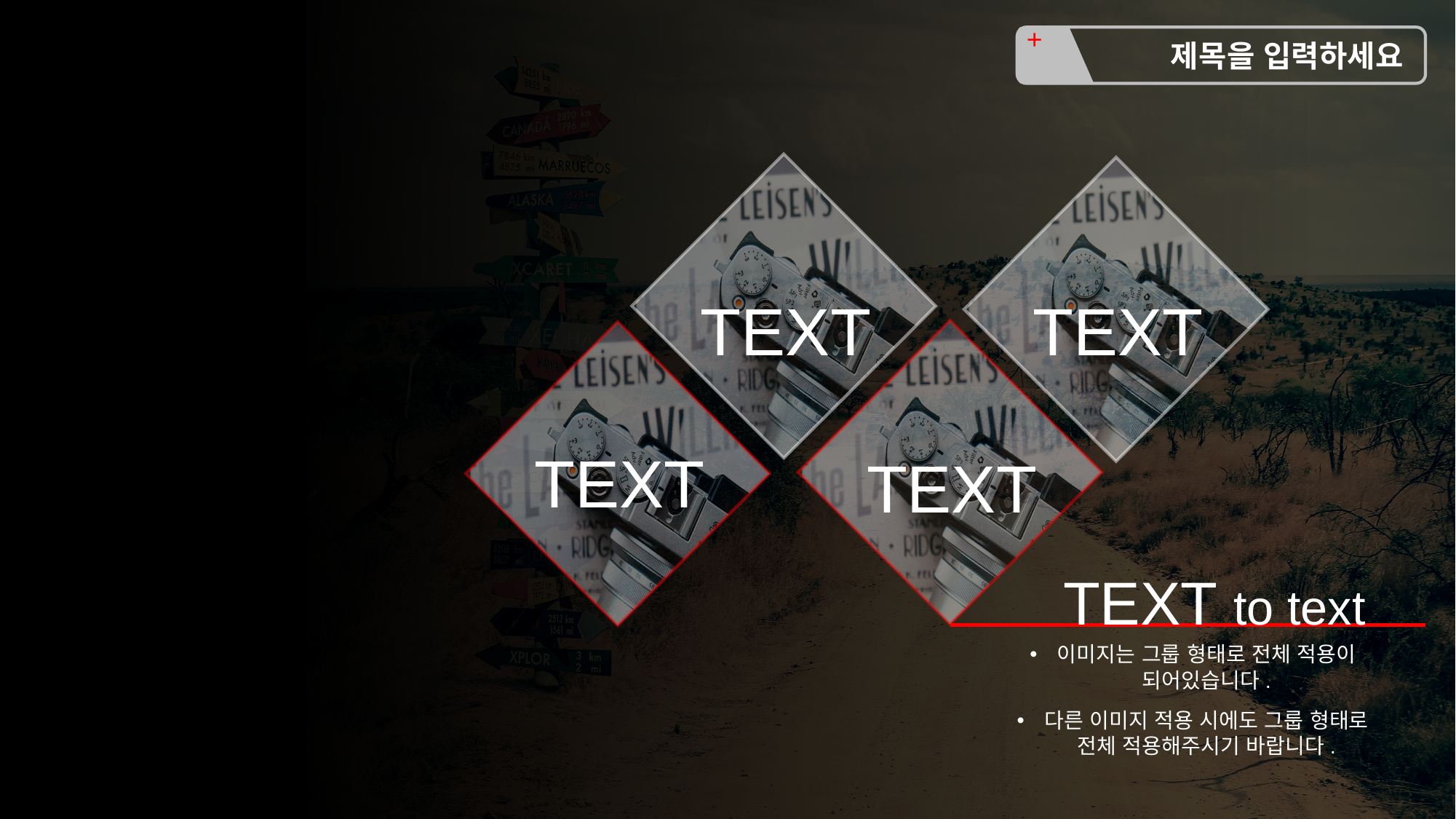

+
제목을 입력하세요

TEXT
TEXT
TEXT
TEXT
TEXT to text
이미지는 그룹 형태로 전체 적용이 되어있습니다.
다른 이미지 적용 시에도 그룹 형태로 전체 적용해주시기 바랍니다.